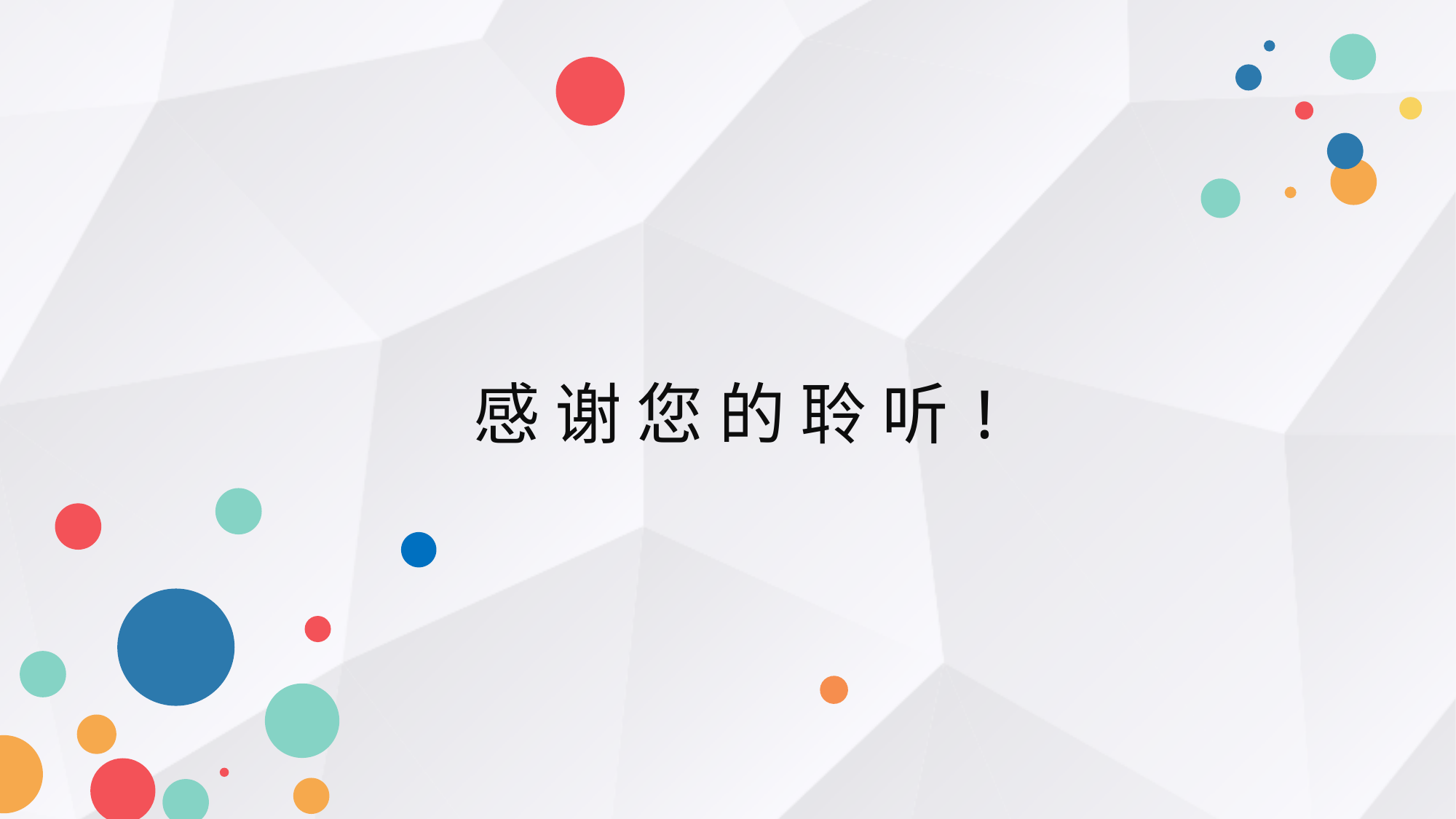

感 谢 您 的 聆 听!

延时